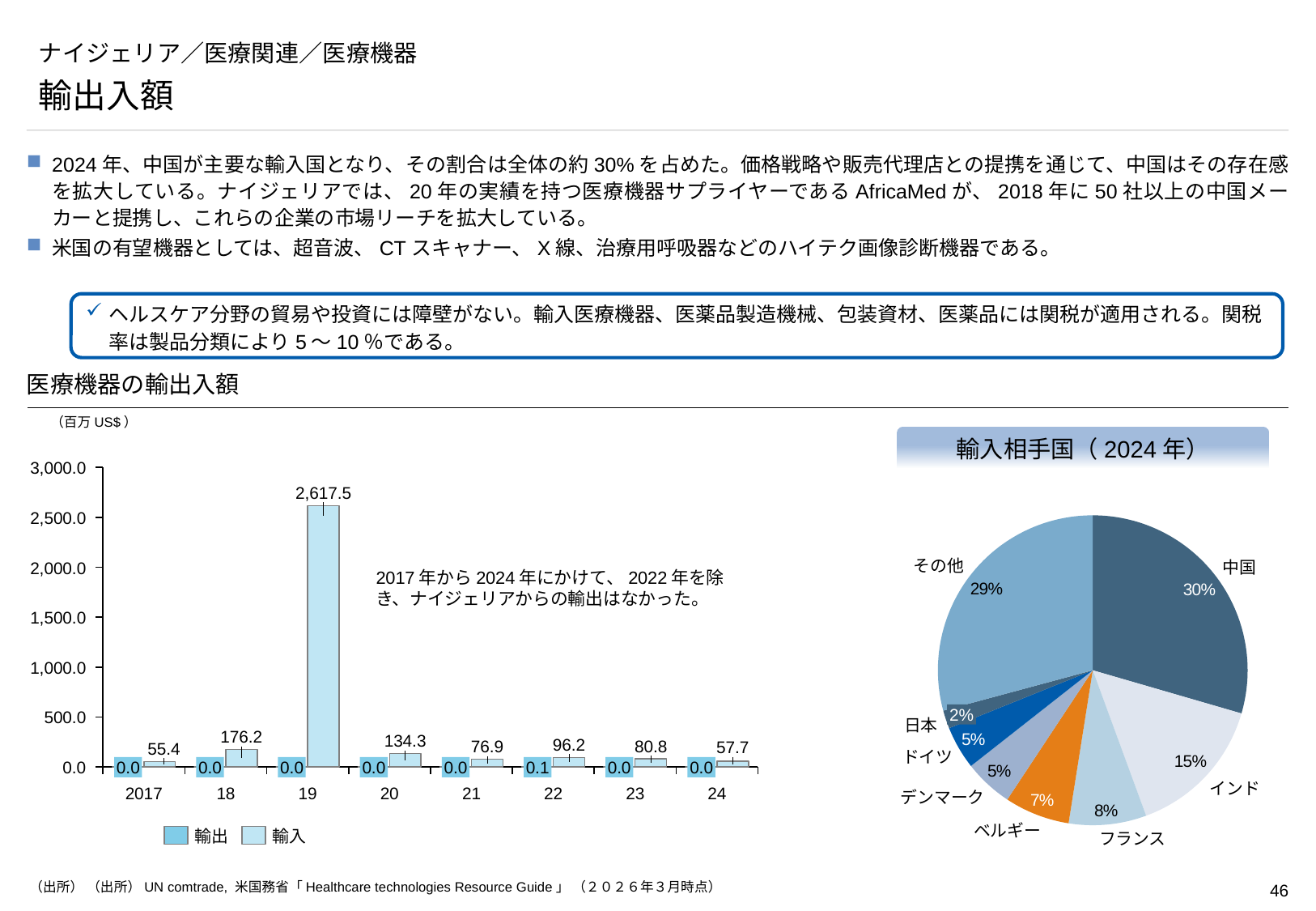

# ナイジェリア／医療関連／医療機器
輸出入額
2024年、中国が主要な輸入国となり、その割合は全体の約30%を占めた。価格戦略や販売代理店との提携を通じて、中国はその存在感を拡大している。ナイジェリアでは、20年の実績を持つ医療機器サプライヤーであるAfricaMedが、2018年に50社以上の中国メーカーと提携し、これらの企業の市場リーチを拡大している。
米国の有望機器としては、超音波、CTスキャナー、X線、治療用呼吸器などのハイテク画像診断機器である。
ヘルスケア分野の貿易や投資には障壁がない。輸入医療機器、医薬品製造機械、包装資材、医薬品には関税が適用される。関税率は製品分類により5～10％である。
医療機器の輸出入額
（百万US$）
輸入相手国（2024年）

### Chart

| Category |  |  |
|---|---|---|
3,000.0

### Chart

| Category |  |
|---|---|
2,617.5
2,500.0
その他
中国
2,000.0
2017年から2024年にかけて、2022年を除き、ナイジェリアからの輸出はなかった。
1,500.0
1,000.0
2%
500.0
日本
176.2
134.3
96.2
80.8
76.9
57.7
55.4
ドイツ
0.0
0.0
0.0
0.0
0.0
0.0
0.1
0.0
0.0
インド
2017
18
19
20
21
22
23
24
デンマーク
ベルギー
輸出
輸入

フランス
（出所） （出所）UN comtrade, 米国務省「Healthcare technologies Resource Guide」 （２０２６年３月時点）